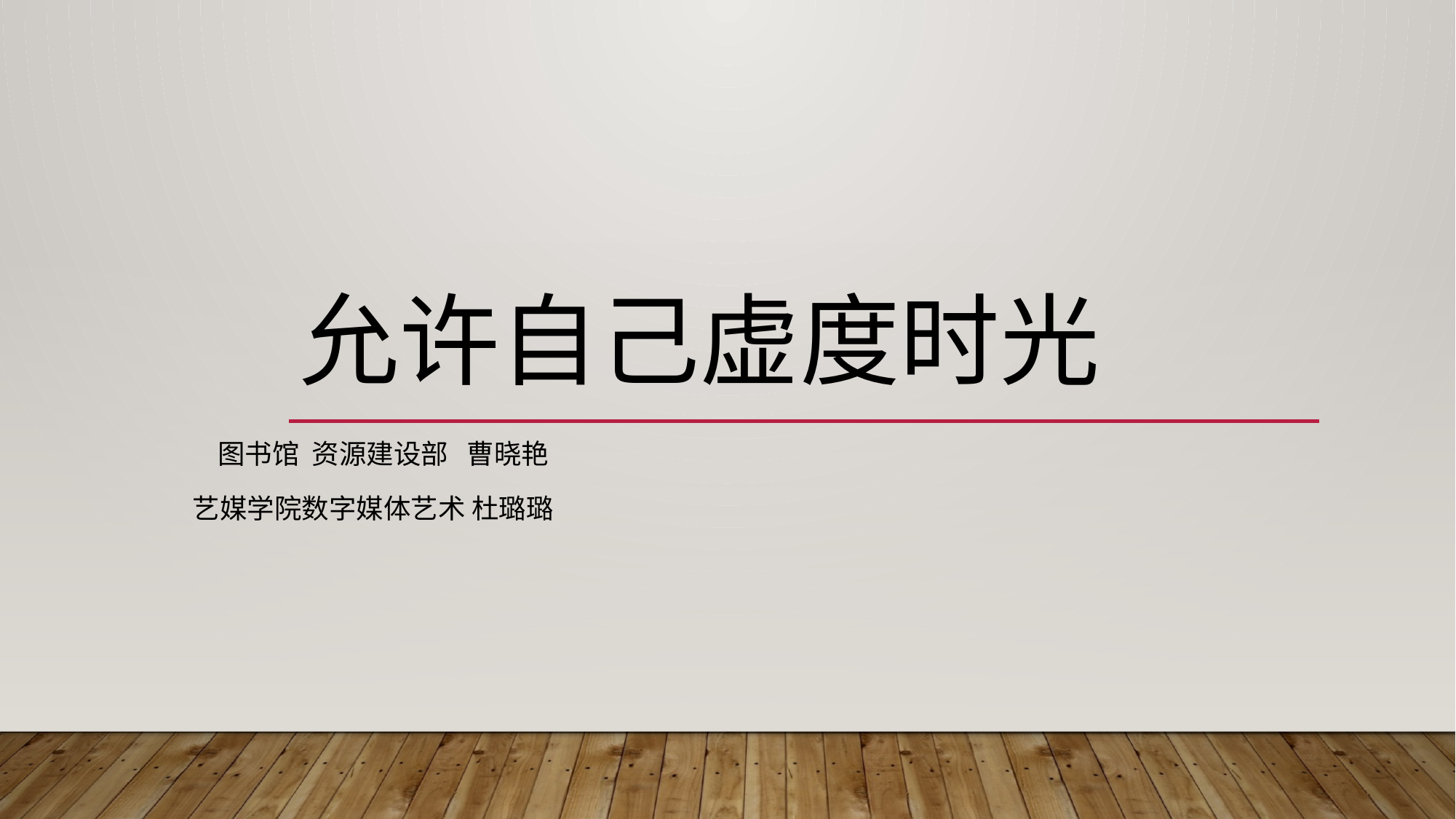

# 允许自己虚度时光
   图书馆  资源建设部   曹晓艳
艺媒学院数字媒体艺术 杜璐璐